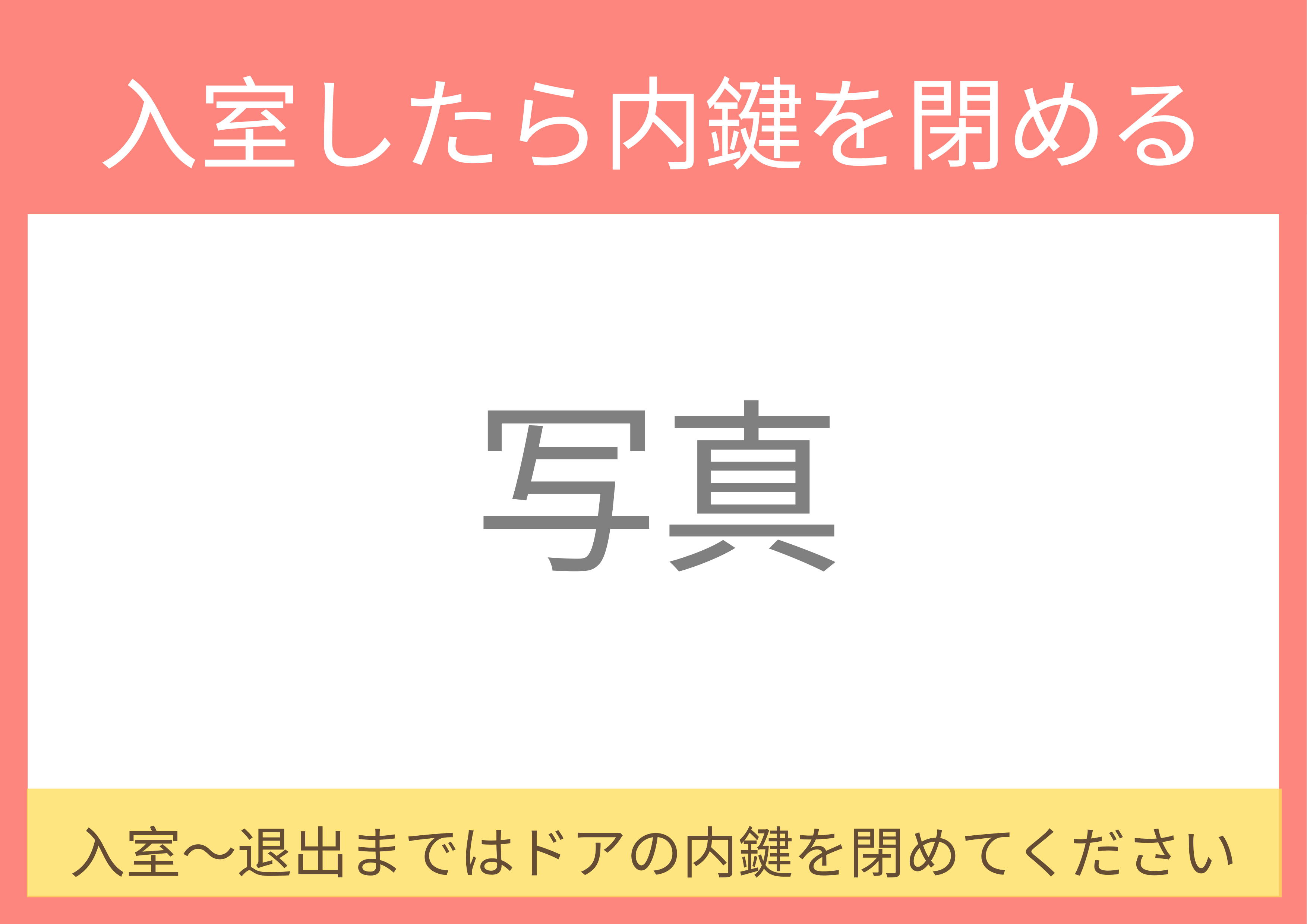

入室したら内鍵を閉める
写真

入室〜退出まではドアの内鍵を閉めてください